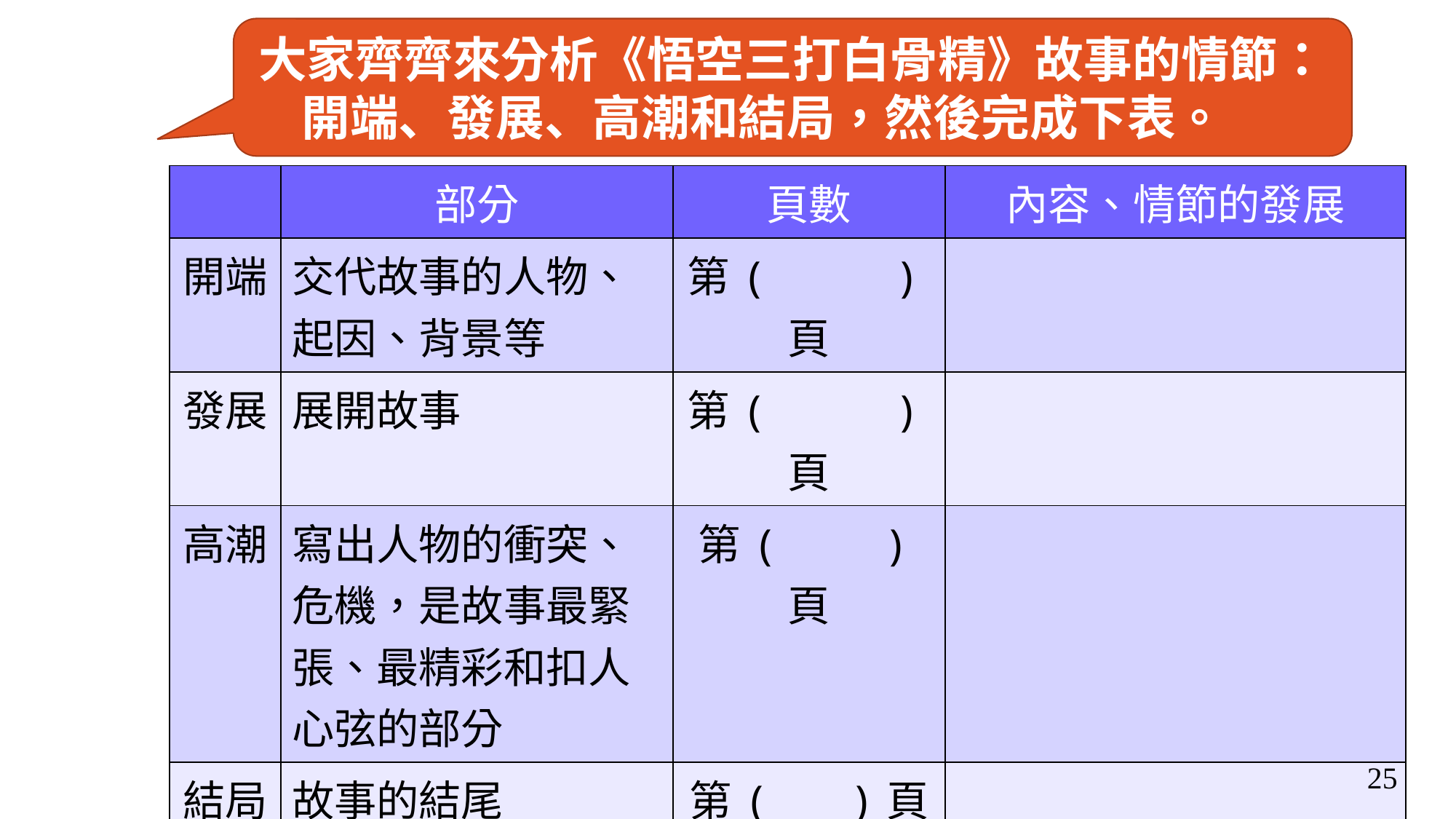

大家齊齊來分析《悟空三打白骨精》故事的情節：
開端、發展、高潮和結局，然後完成下表。

|  | 部分 | 頁數 | 內容、情節的發展 |
| --- | --- | --- | --- |
| 開端 | 交代故事的人物、起因、背景等 | 第( )頁 |  |
| 發展 | 展開故事 | 第( )頁 |  |
| 高潮 | 寫出人物的衝突、危機，是故事最緊張、最精彩和扣人心弦的部分 | 第( )頁 |  |
| 結局 | 故事的結尾 | 第( )頁 |  |
25